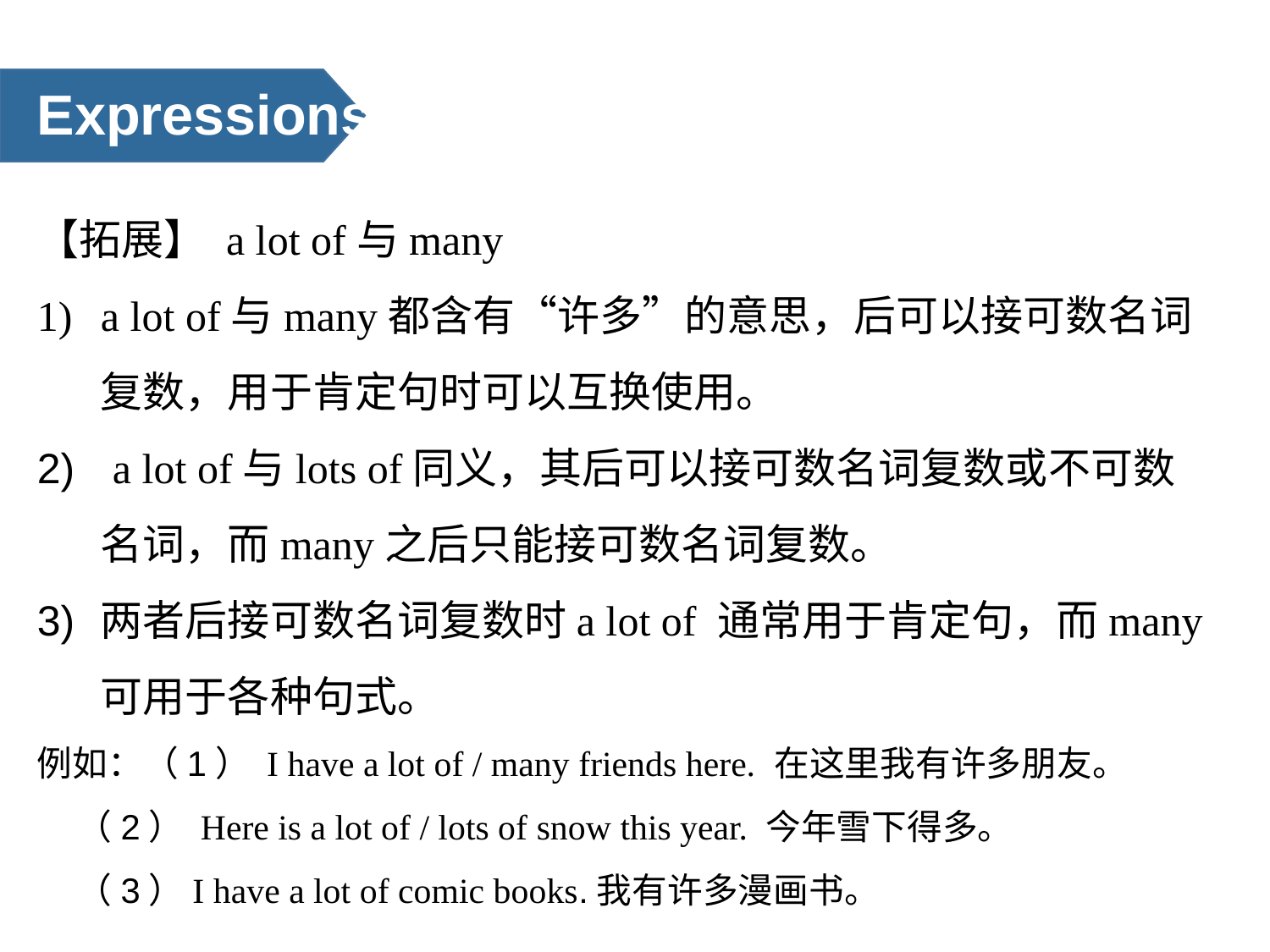

Expressions
【拓展】 a lot of与many
a lot of与many都含有“许多”的意思，后可以接可数名词复数，用于肯定句时可以互换使用。
 a lot of与lots of同义，其后可以接可数名词复数或不可数名词，而many之后只能接可数名词复数。
两者后接可数名词复数时a lot of 通常用于肯定句，而many可用于各种句式。
例如：（1） I have a lot of / many friends here. 在这里我有许多朋友。
    （2） Here is a lot of / lots of snow this year. 今年雪下得多。
    （3）I have a lot of comic books.我有许多漫画书。